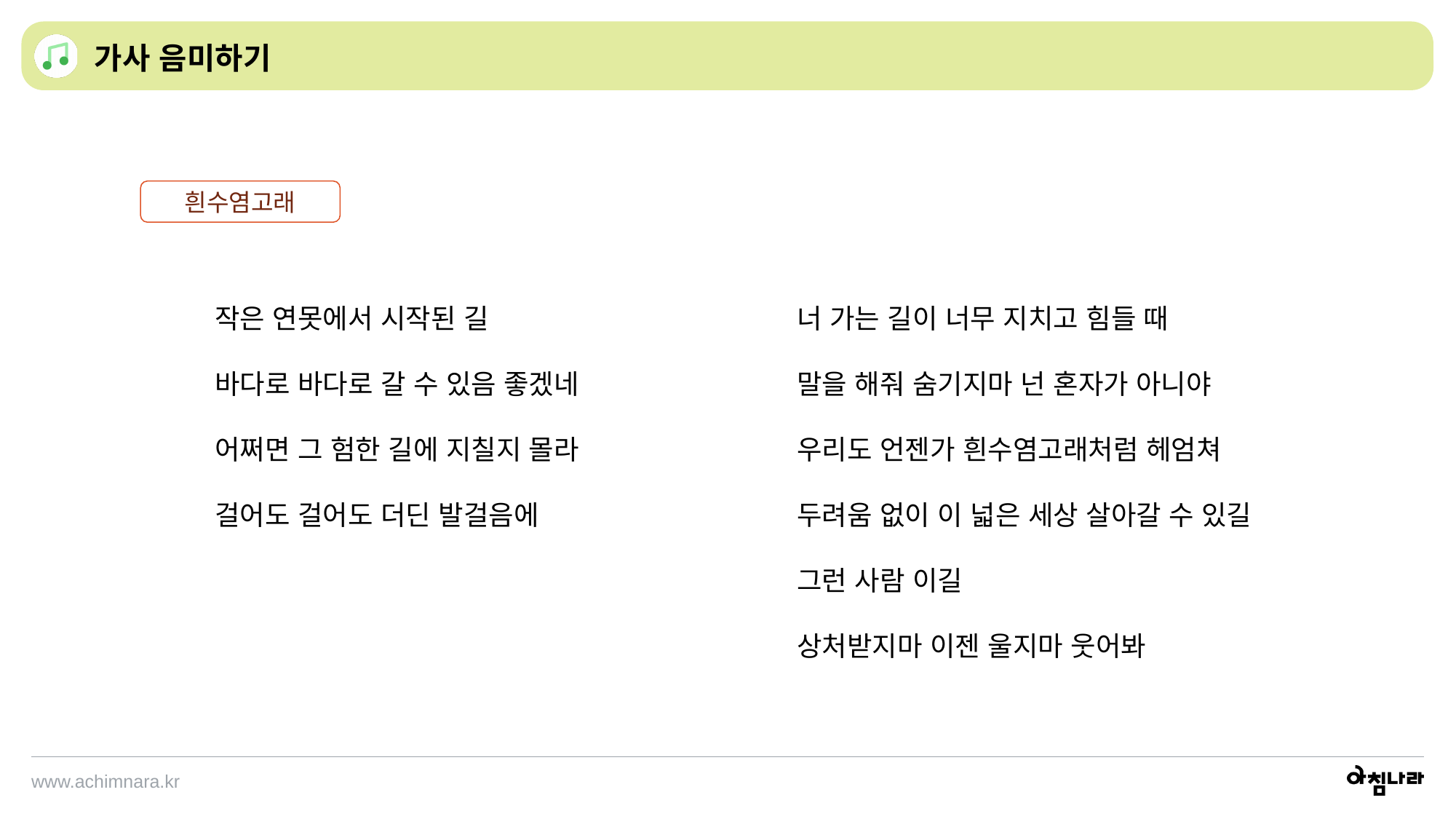

가사 음미하기
흰수염고래
작은 연못에서 시작된 길
바다로 바다로 갈 수 있음 좋겠네
어쩌면 그 험한 길에 지칠지 몰라
걸어도 걸어도 더딘 발걸음에
너 가는 길이 너무 지치고 힘들 때
말을 해줘 숨기지마 넌 혼자가 아니야
우리도 언젠가 흰수염고래처럼 헤엄쳐
두려움 없이 이 넓은 세상 살아갈 수 있길
그런 사람 이길
상처받지마 이젠 울지마 웃어봐